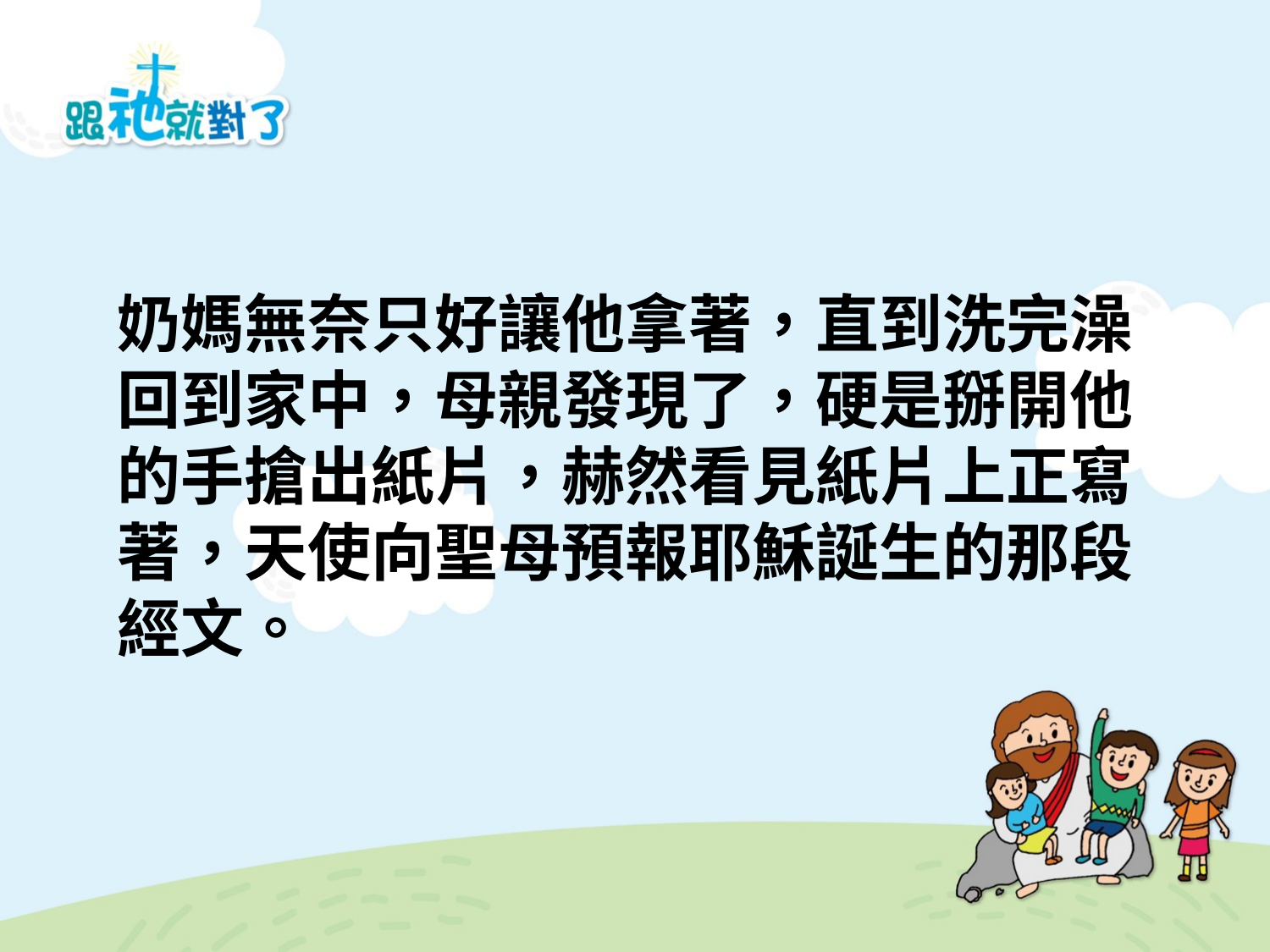

奶媽無奈只好讓他拿著，直到洗完澡回到家中，母親發現了，硬是掰開他的手搶出紙片，赫然看見紙片上正寫著，天使向聖母預報耶穌誕生的那段經文。